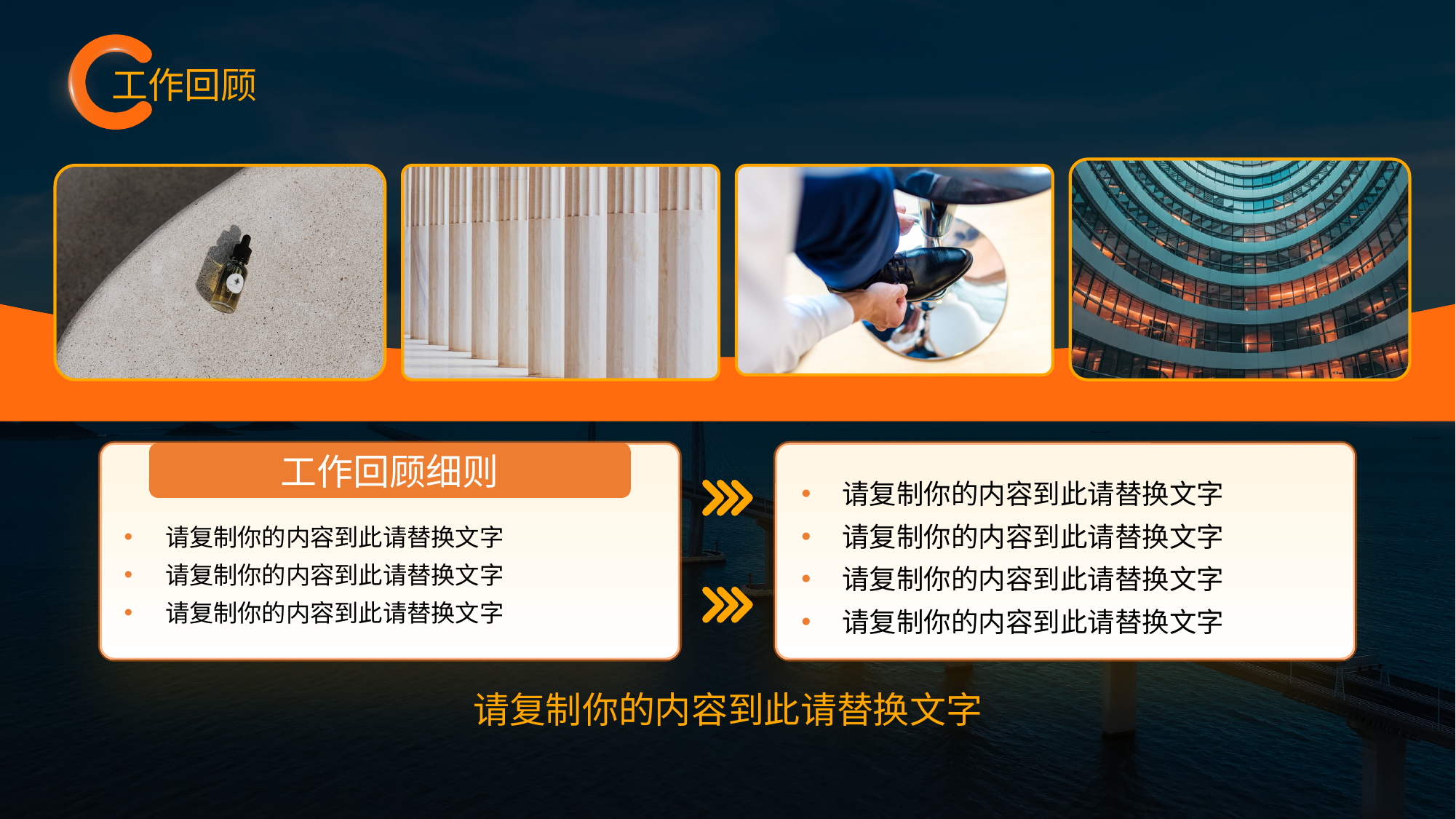

工作回顾

工作回顾细则

请复制你的内容到此请替换文字
请复制你的内容到此请替换文字
请复制你的内容到此请替换文字
请复制你的内容到此请替换文字

请复制你的内容到此请替换文字
请复制你的内容到此请替换文字
请复制你的内容到此请替换文字
请复制你的内容到此请替换文字